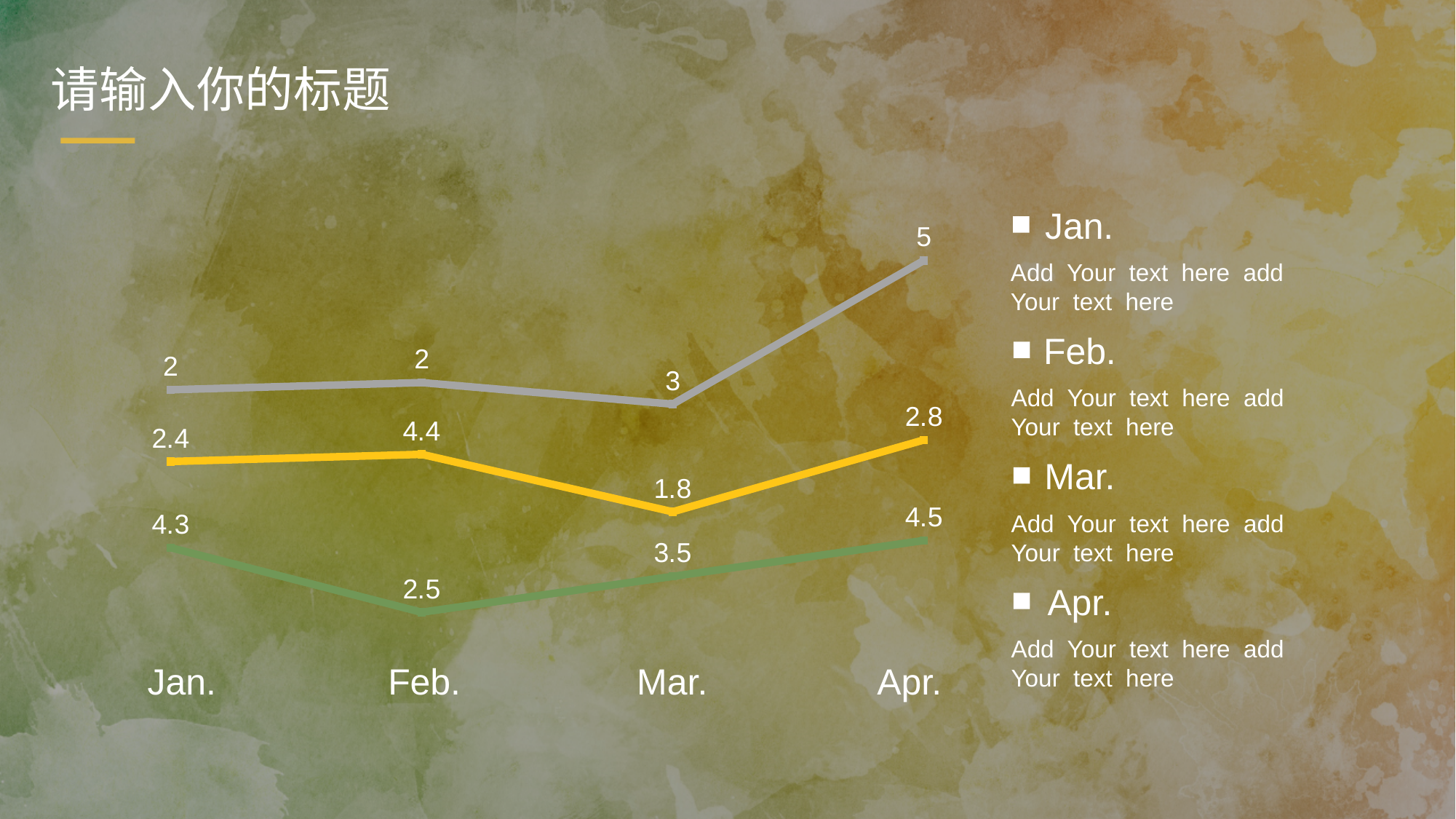

请输入你的标题

### Chart

| Category | 系列 1 | 系列 2 | 系列 3 |
|---|---|---|---|
| 类别 1 | 4.3 | 2.4 | 2.0 |
| 类别 2 | 2.5 | 4.4 | 2.0 |
| 类别 3 | 3.5 | 1.8 | 3.0 |
| 类别 4 | 4.5 | 2.8 | 5.0 |
Jan.

Add  Your  text  here  add  Your  text  here
Feb.

Add  Your  text  here  add  Your  text  here
Mar.

Add  Your  text  here  add  Your  text  here
Apr.

Add  Your  text  here  add  Your  text  here
Jan.
Feb.
Mar.
Apr.